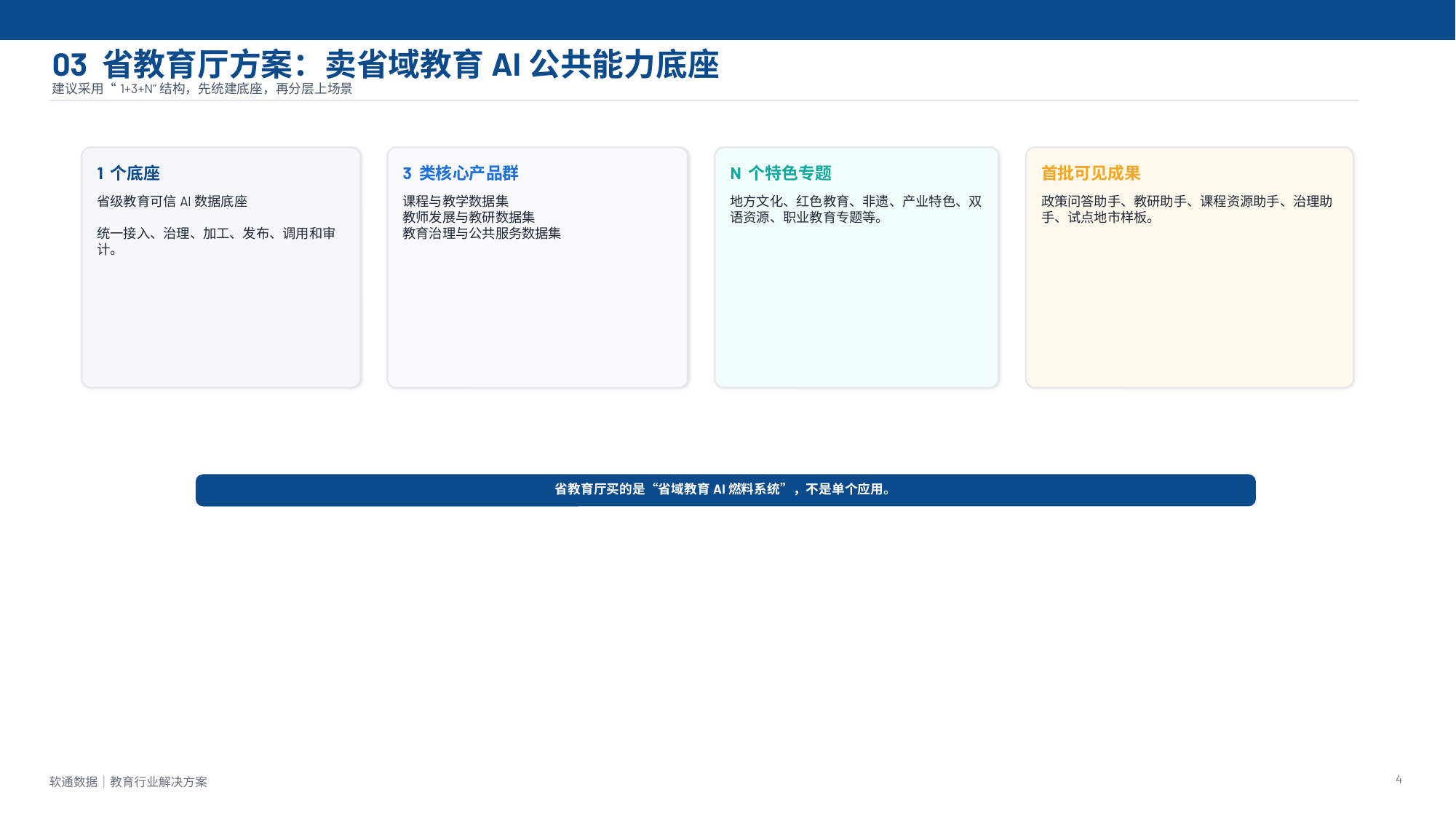

03 省教育厅方案：卖省域教育AI公共能力底座
建议采用“1+3+N”结构，先统建底座，再分层上场景

1 个底座
3 类核心产品群
N 个特色专题
首批可见成果
省级教育可信AI数据底座

统一接入、治理、加工、发布、调用和审计。
课程与教学数据集
教师发展与教研数据集
教育治理与公共服务数据集
地方文化、红色教育、非遗、产业特色、双语资源、职业教育专题等。
政策问答助手、教研助手、课程资源助手、治理助手、试点地市样板。

省教育厅买的是“省域教育AI燃料系统”，不是单个应用。
4
软通数据｜教育行业解决方案